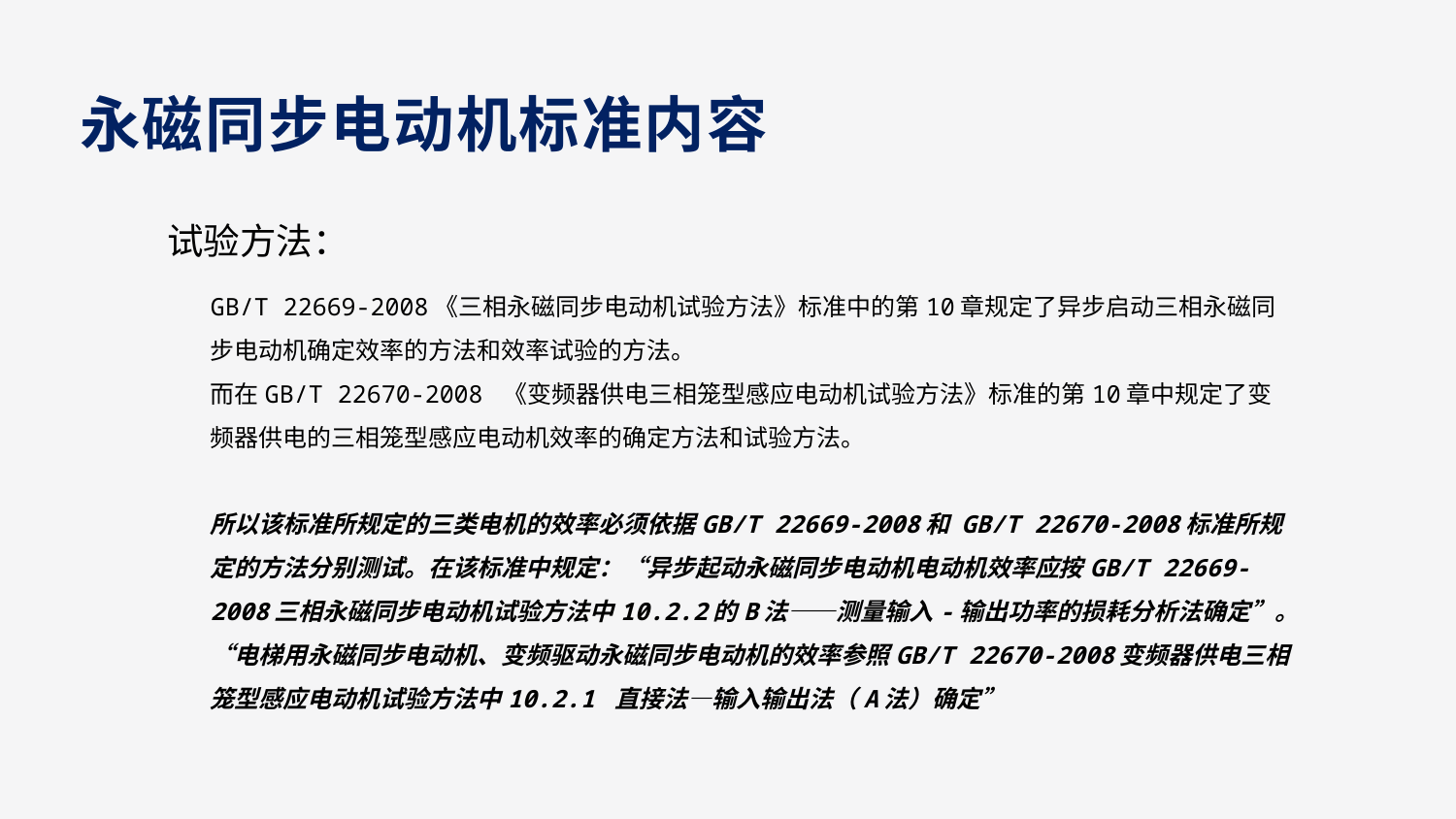

永磁同步电动机标准内容
试验方法：
GB/T 22669-2008《三相永磁同步电动机试验方法》标准中的第10章规定了异步启动三相永磁同步电动机确定效率的方法和效率试验的方法。
而在GB/T 22670-2008 《变频器供电三相笼型感应电动机试验方法》标准的第10章中规定了变频器供电的三相笼型感应电动机效率的确定方法和试验方法。

所以该标准所规定的三类电机的效率必须依据GB/T 22669-2008和 GB/T 22670-2008标准所规定的方法分别测试。在该标准中规定：“异步起动永磁同步电动机电动机效率应按GB/T 22669-2008三相永磁同步电动机试验方法中10.2.2的B法——测量输入-输出功率的损耗分析法确定”。“电梯用永磁同步电动机、变频驱动永磁同步电动机的效率参照GB/T 22670-2008变频器供电三相笼型感应电动机试验方法中10.2.1 直接法—输入输出法（A法）确定”